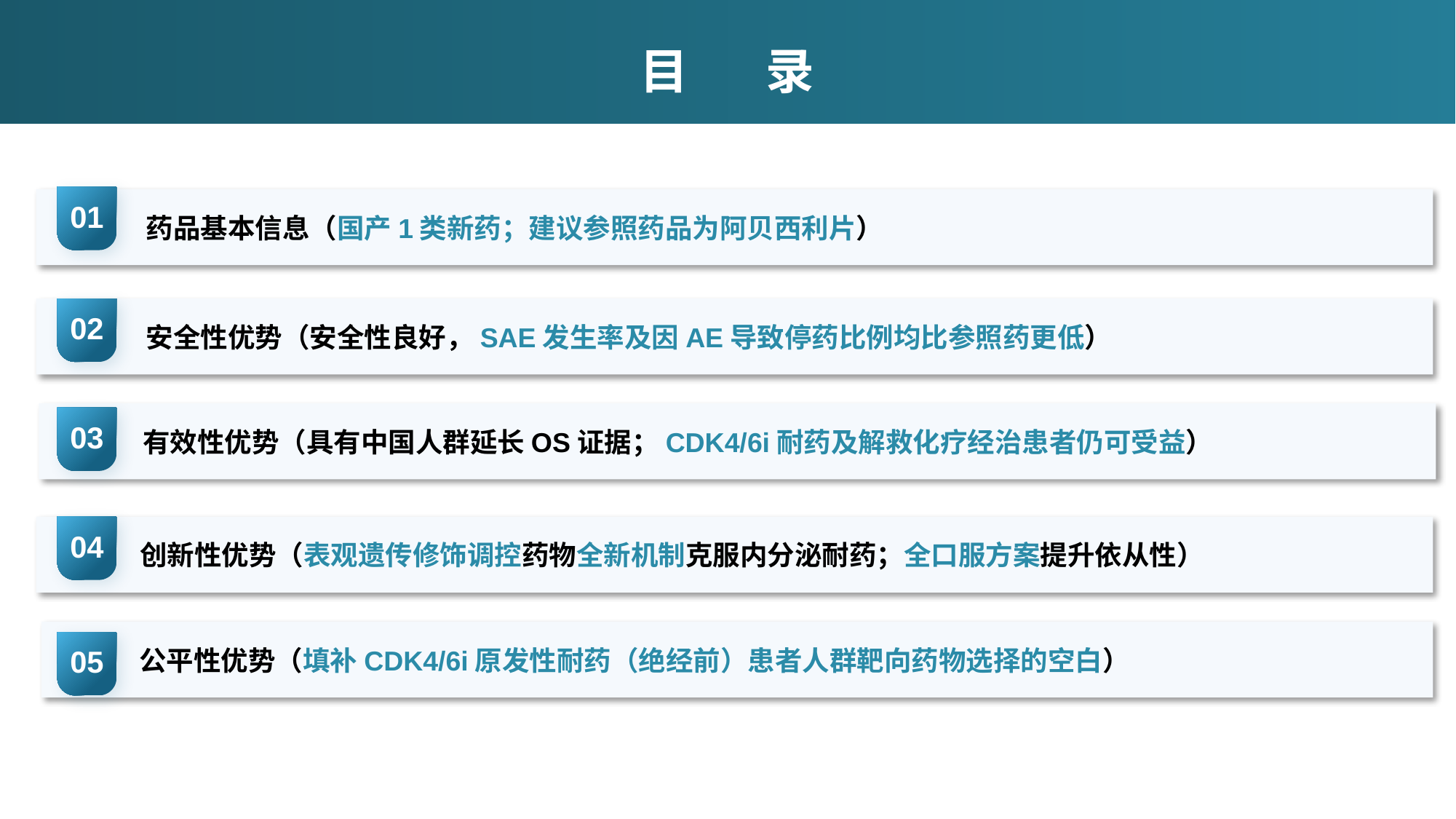

# 目       录
01
               药品基本信息（国产1类新药；建议参照药品为阿贝西利片）
               安全性优势（安全性良好，SAE发生率及因AE导致停药比例均比参照药更低）
02
              有效性优势（具有中国人群延长OS证据；CDK4/6i耐药及解救化疗经治患者仍可受益）
03
              创新性优势（表观遗传修饰调控药物全新机制克服内分泌耐药；全口服方案提升依从性）
04
             公平性优势（填补CDK4/6i原发性耐药（绝经前）患者人群靶向药物选择的空白）
05